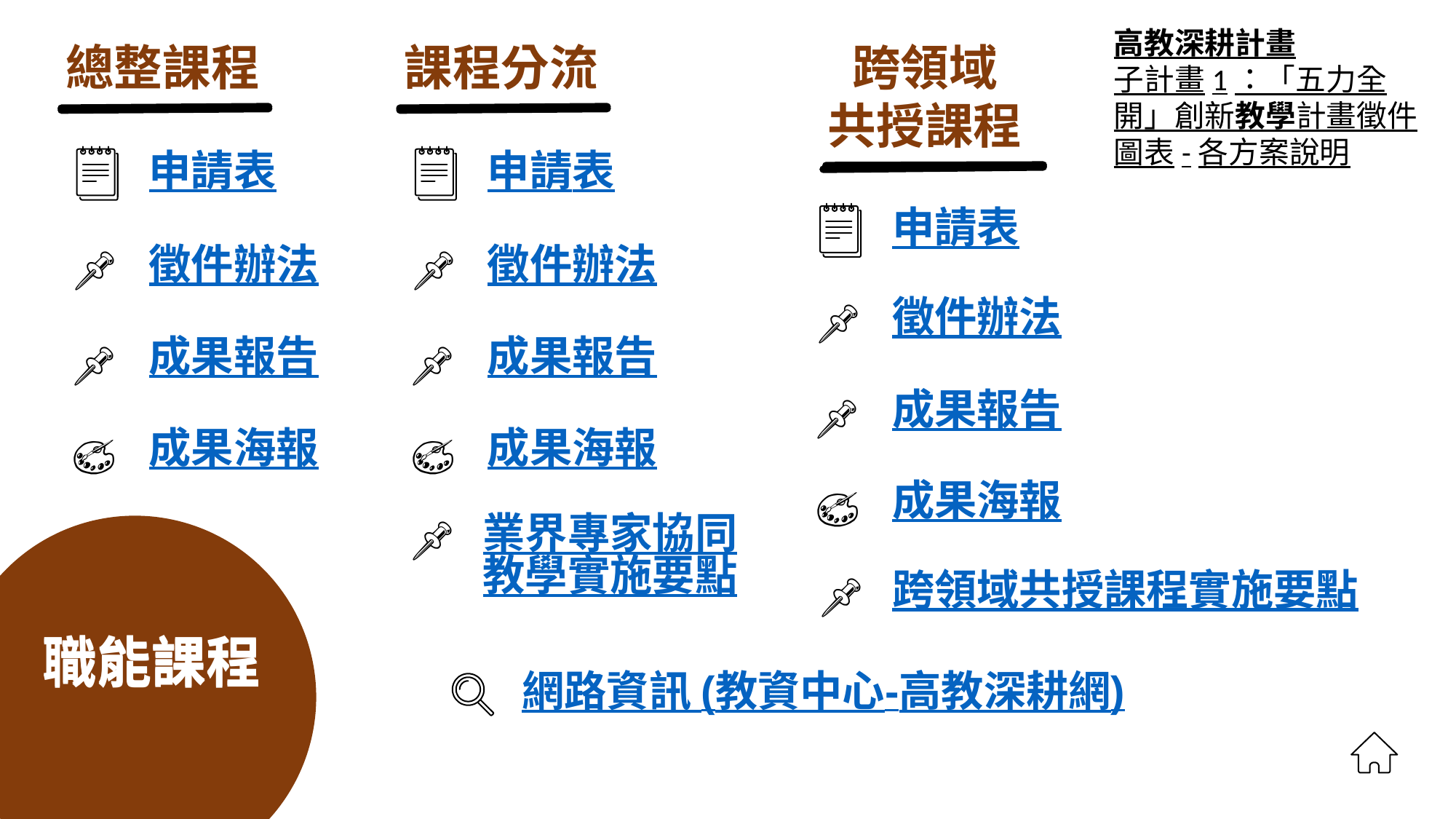

高教深耕計畫
子計畫1：「五力全開」創新教學計畫徵件圖表-各方案說明
跨領域
共授課程
總整課程
課程分流
申請表
申請表

申請表

徵件辦法
徵件辦法
📌
📌
徵件辦法
📌
成果報告
成果報告
📌
📌
成果報告
📌
成果海報
成果海報
🎨
🎨
成果海報
🎨
業界專家協同教學實施要點
📌

職能課程
跨領域共授課程實施要點
📌
# 職能課程
網路資訊 (教資中心-高教深耕網)